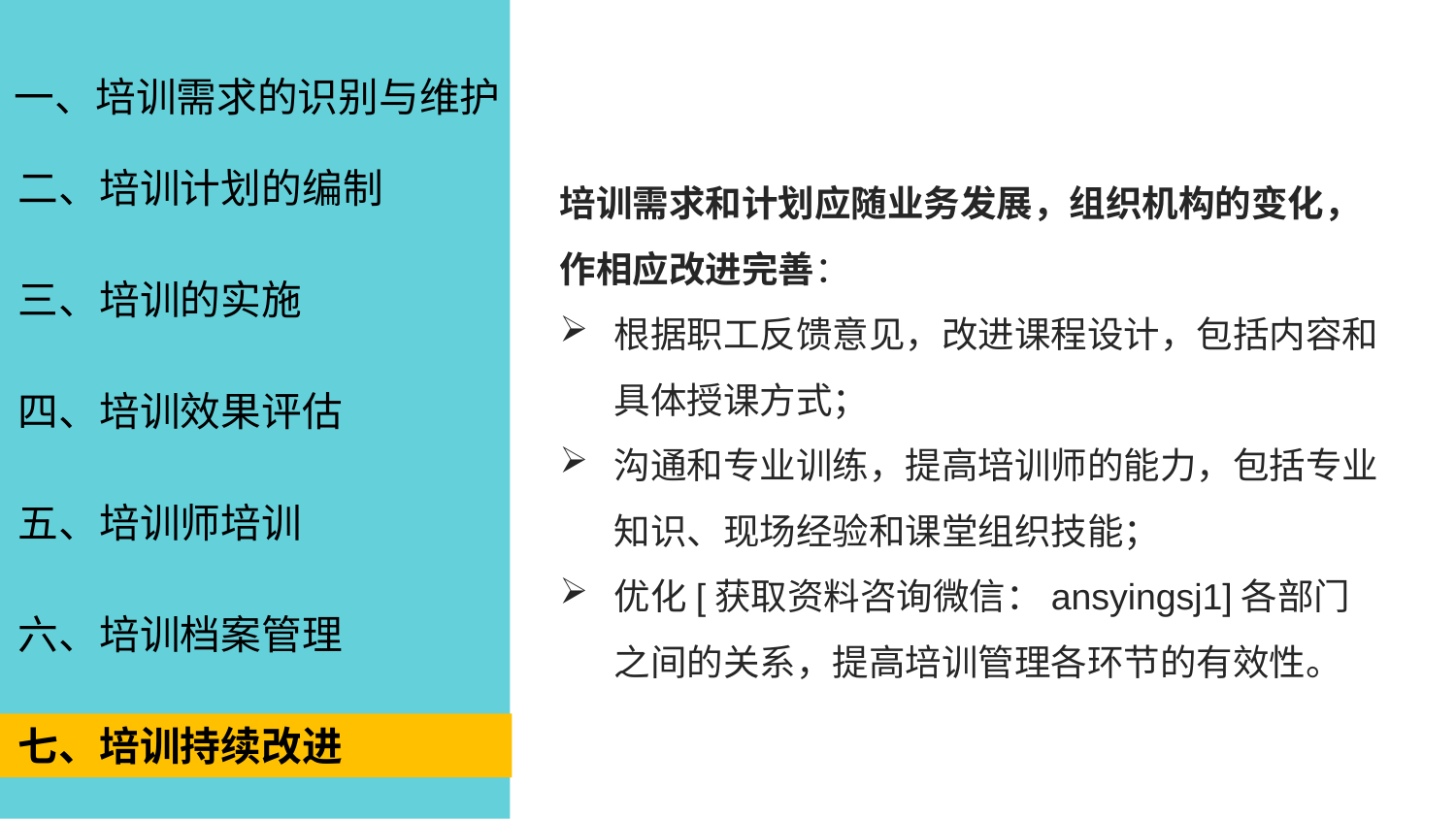

一、培训需求的识别与维护
培训需求和计划应随业务发展，组织机构的变化，作相应改进完善：
根据职工反馈意见，改进课程设计，包括内容和具体授课方式；
沟通和专业训练，提高培训师的能力，包括专业知识、现场经验和课堂组织技能；
优化[获取资料咨询微信：ansyingsj1]各部门之间的关系，提高培训管理各环节的有效性。
二、培训计划的编制
三、培训的实施
四、培训效果评估
五、培训师培训
六、培训档案管理

七、培训持续改进